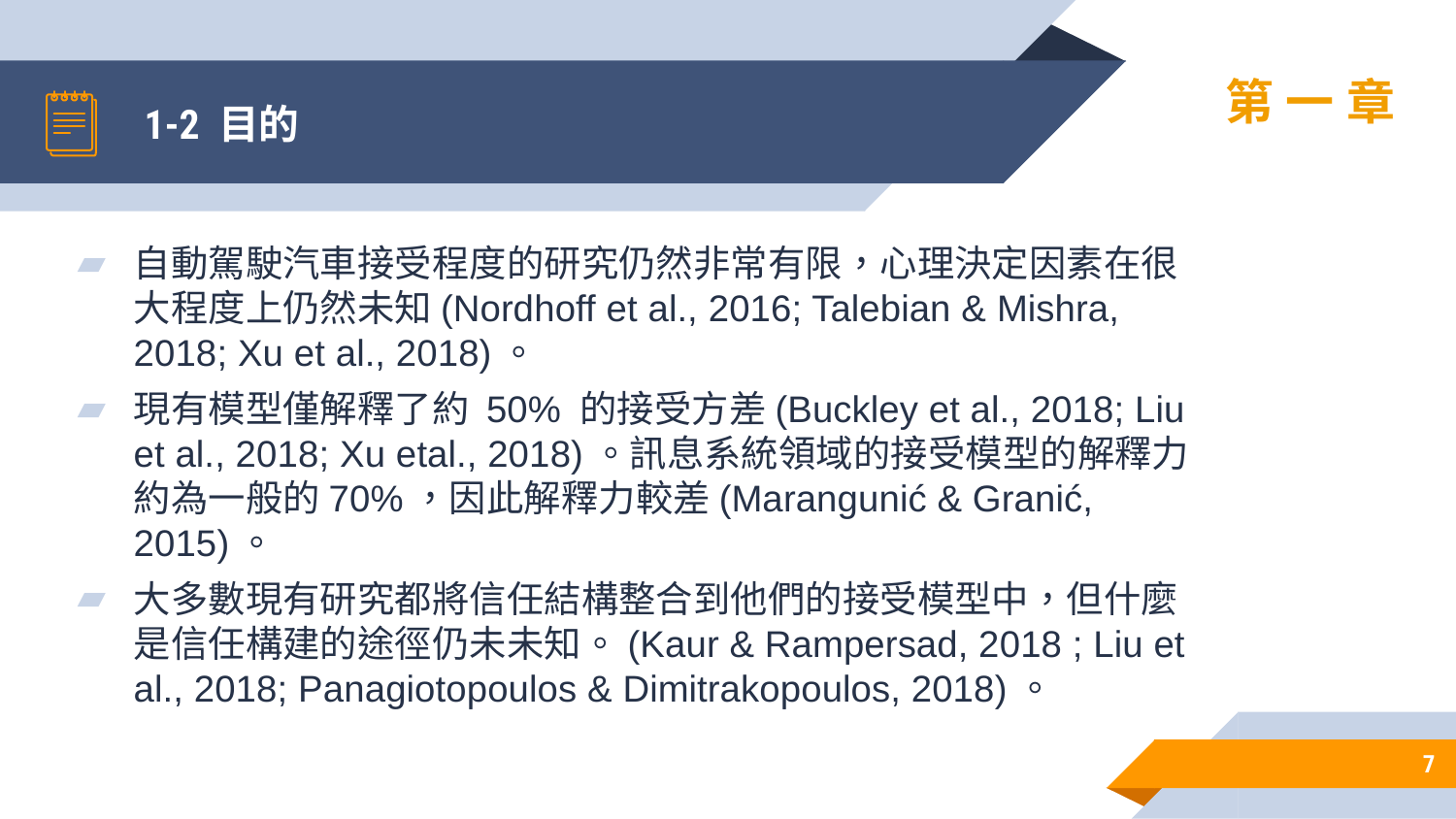

# 1-2 目的
第一章

自動駕駛汽車接受程度的研究仍然非常有限，心理決定因素在很大程度上仍然未知(Nordhoff et al., 2016; Talebian & Mishra, 2018; Xu et al., 2018)。
現有模型僅解釋了約 50% 的接受方差(Buckley et al., 2018; Liu et al., 2018; Xu etal., 2018)。訊息系統領域的接受模型的解釋力約為一般的70%，因此解釋力較差(Marangunić & Granić, 2015)。
大多數現有研究都將信任結構整合到他們的接受模型中，但什麼是信任構建的途徑仍未未知。(Kaur & Rampersad, 2018 ; Liu et al., 2018; Panagiotopoulos & Dimitrakopoulos, 2018)。
7